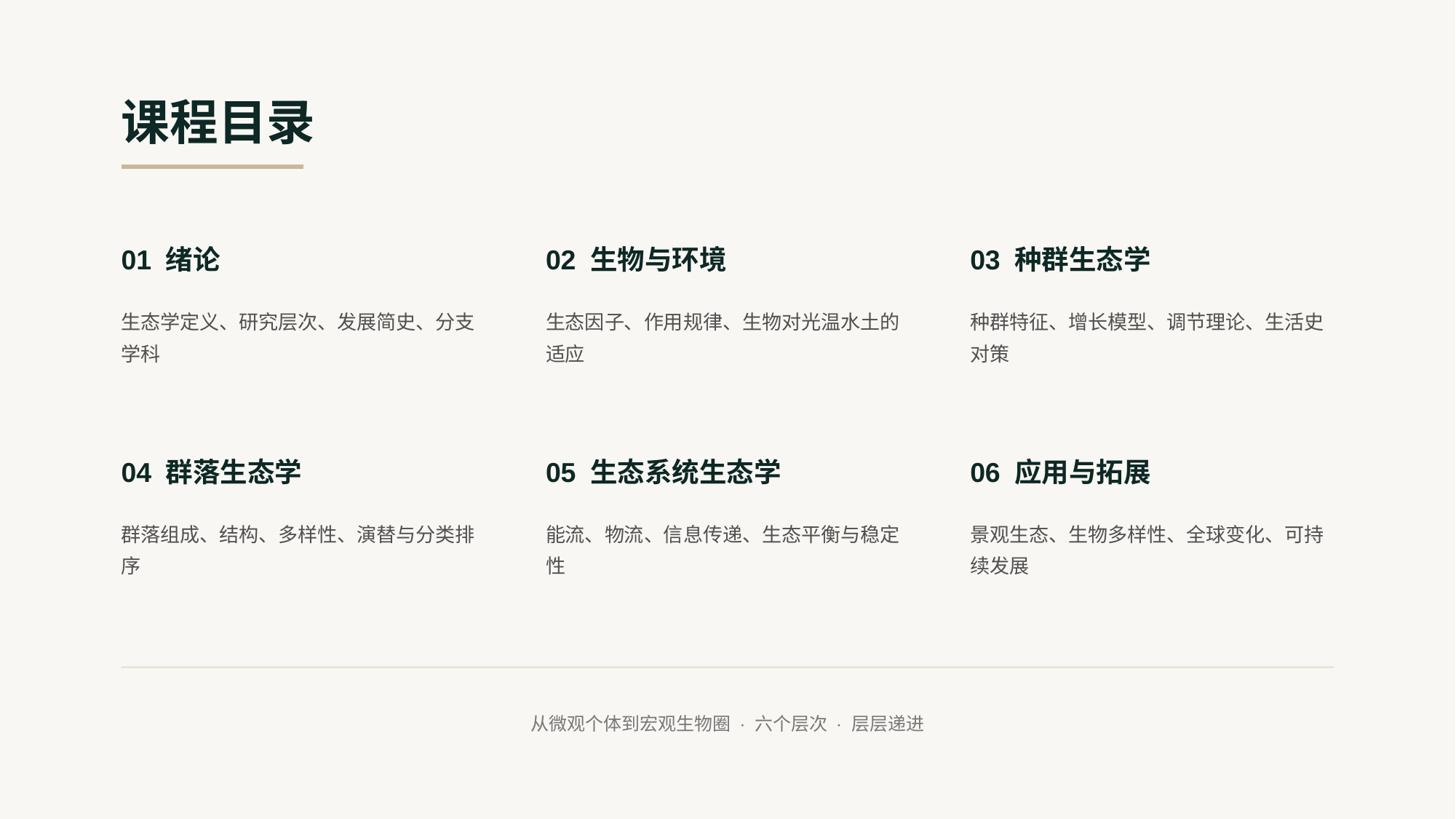

课程目录
01 绪论
02 生物与环境
03 种群生态学
生态学定义、研究层次、发展简史、分支学科
生态因子、作用规律、生物对光温水土的适应
种群特征、增长模型、调节理论、生活史对策
04 群落生态学
05 生态系统生态学
06 应用与拓展
群落组成、结构、多样性、演替与分类排序
能流、物流、信息传递、生态平衡与稳定性
景观生态、生物多样性、全球变化、可持续发展
从微观个体到宏观生物圈 · 六个层次 · 层层递进